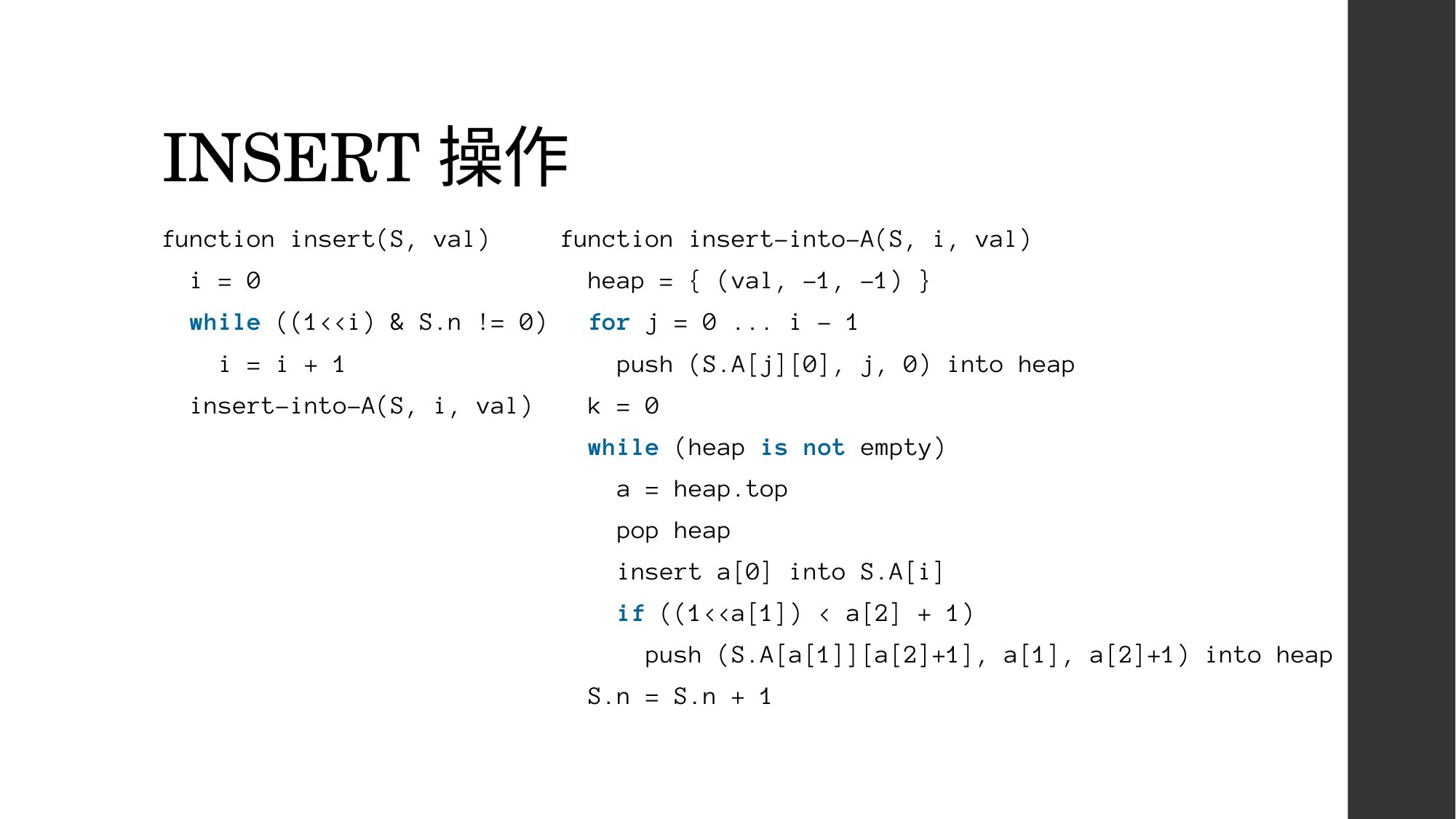

# INSERT操作
function insert(S, val)
  i = 0
  while ((1<<i) & S.n != 0)
    i = i + 1
  insert-into-A(S, i, val)
function insert-into-A(S, i, val)
  heap = { (val, -1, -1) }
  for j = 0 ... i - 1
    push (S.A[j][0], j, 0) into heap
  k = 0
  while (heap is not empty)
    a = heap.top
    pop heap
    insert a[0] into S.A[i]
    if ((1<<a[1]) < a[2] + 1)
      push (S.A[a[1]][a[2]+1], a[1], a[2]+1) into heap
  S.n = S.n + 1